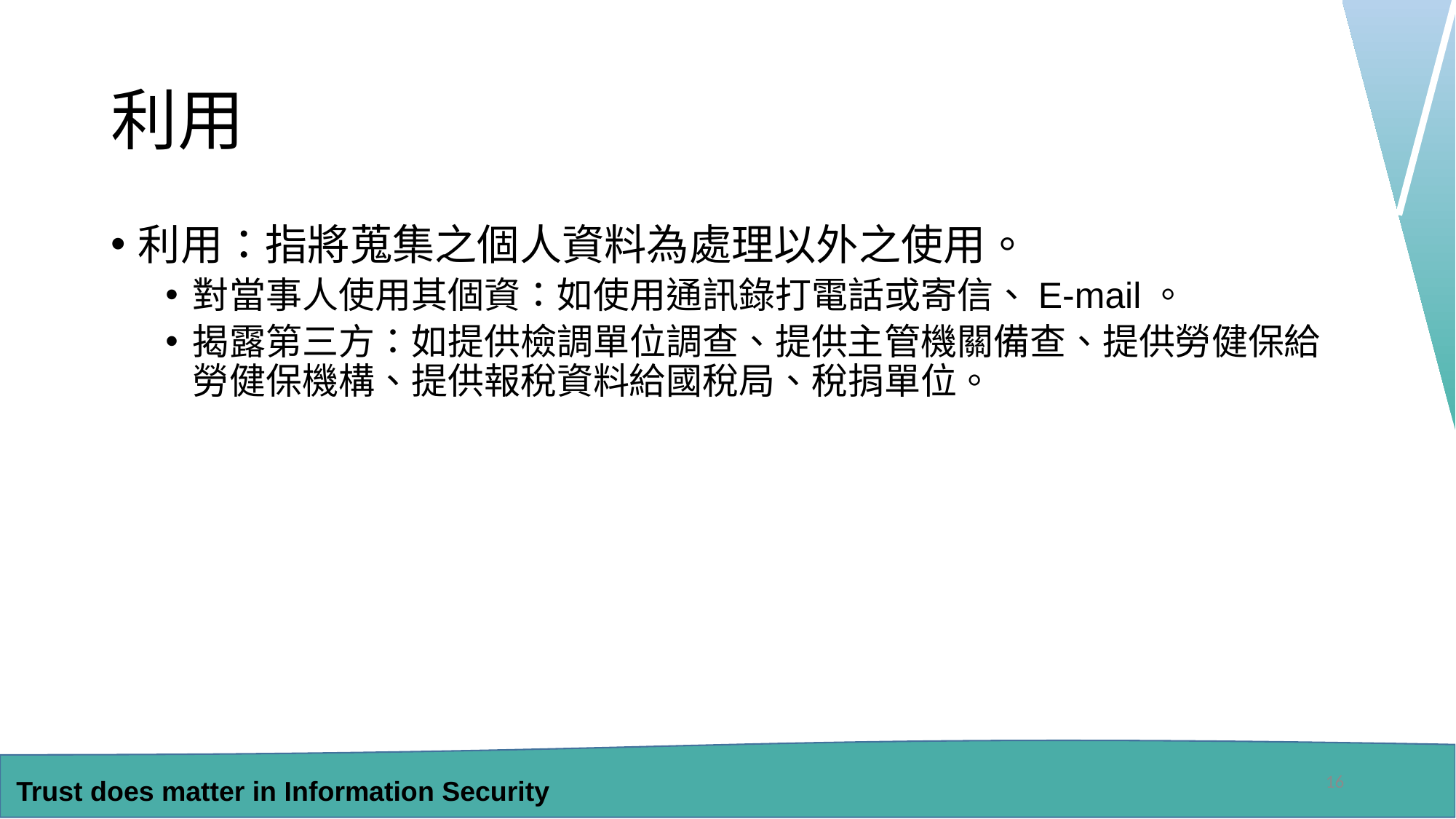

# 利用
利用：指將蒐集之個人資料為處理以外之使用。
對當事人使用其個資：如使用通訊錄打電話或寄信、E-mail。
揭露第三方：如提供檢調單位調查、提供主管機關備查、提供勞健保給勞健保機構、提供報稅資料給國稅局、稅捐單位。

16